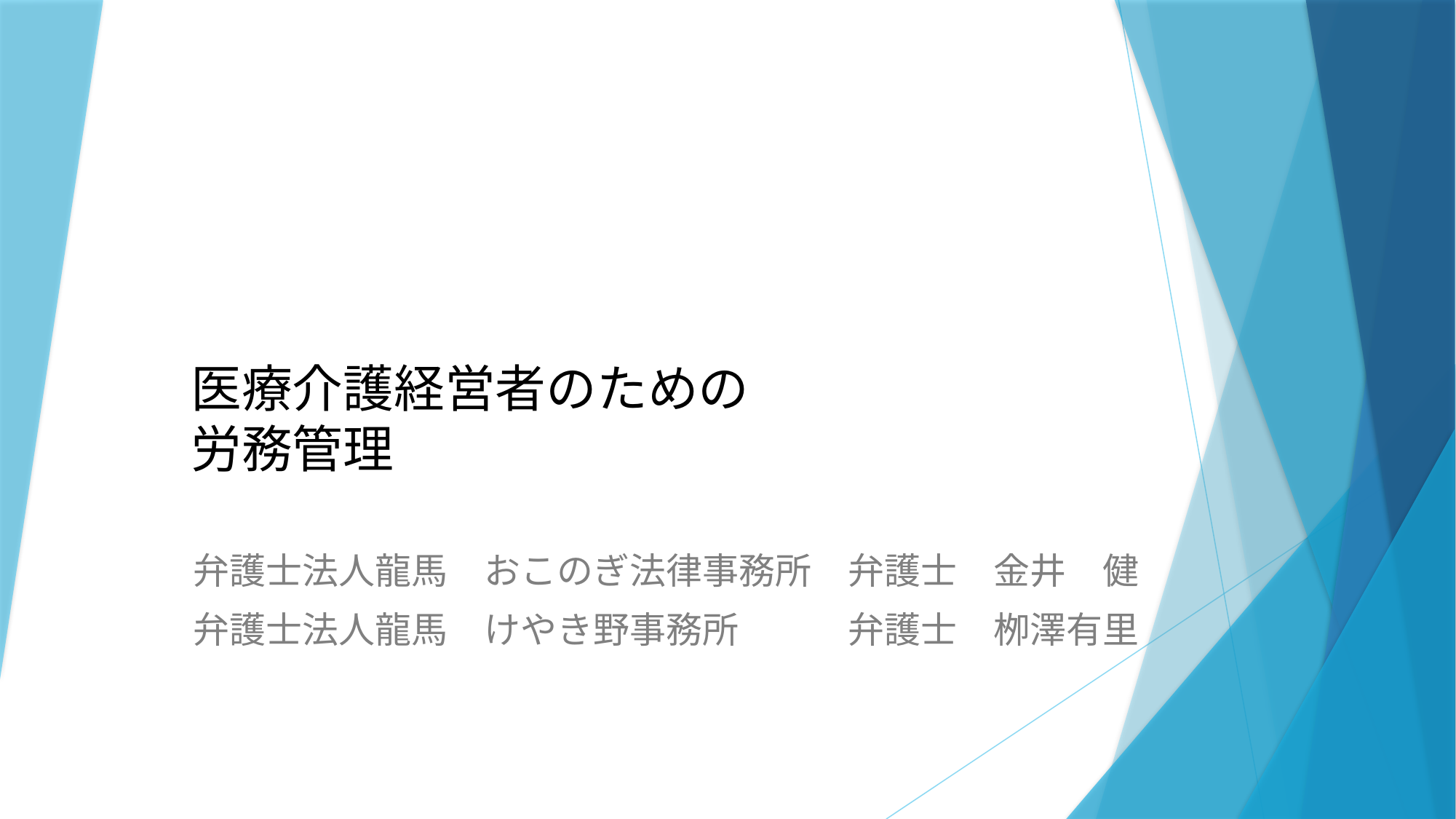

# 医療介護経営者のための 労務管理
弁護士法人龍馬　おこのぎ法律事務所　弁護士　金井　健
弁護士法人龍馬　けやき野事務所　　　弁護士　栁澤有里